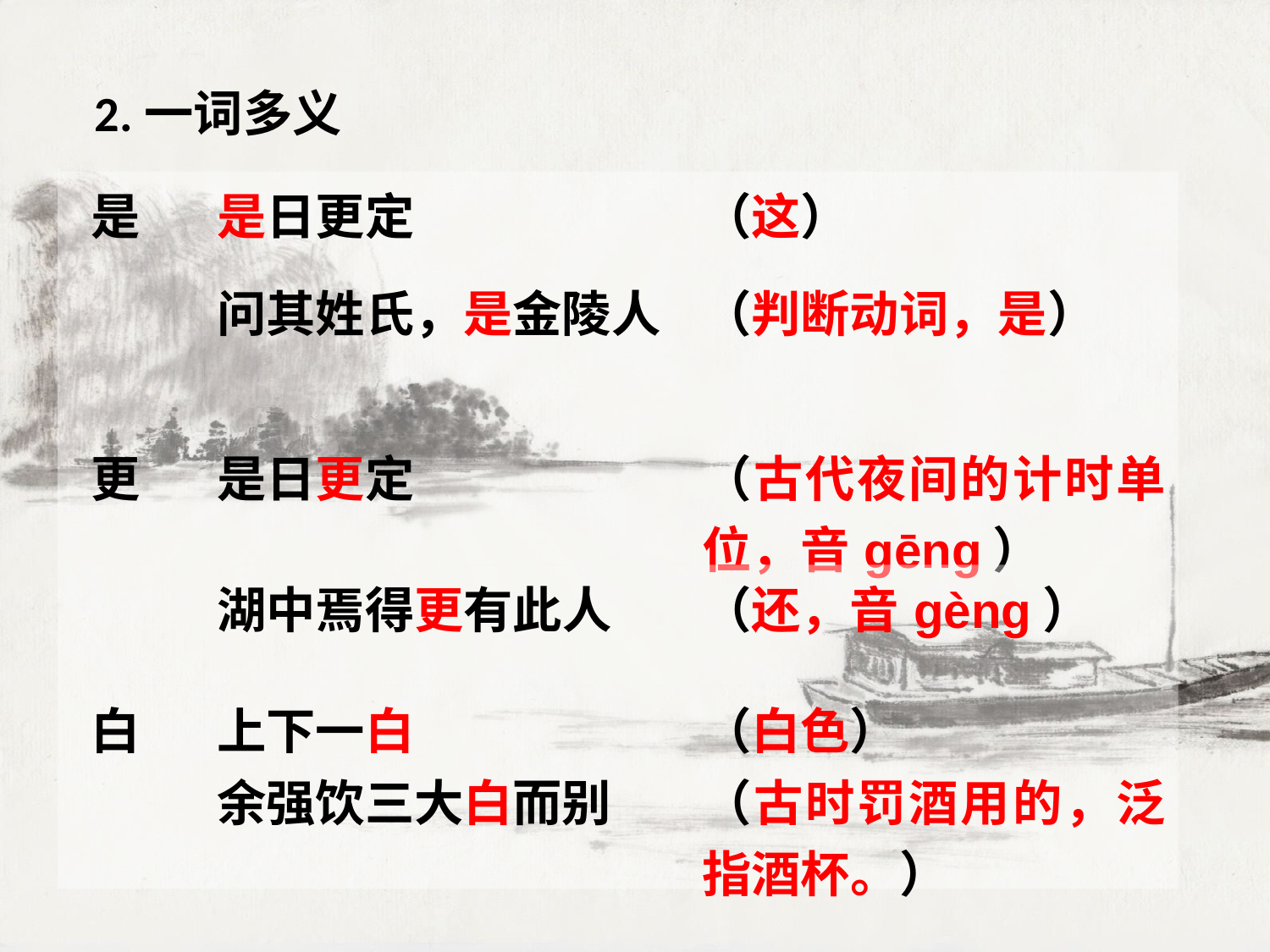

2.一词多义
| 是 |  | 是日更定 | （这） |
| --- | --- | --- | --- |
|  |  | 问其姓氏，是金陵人 | （判断动词，是） |
| 更 |  | 是日更定 | （古代夜间的计时单位，音ɡēnɡ） |
|  |  | 湖中焉得更有此人 | （还，音ɡènɡ） |
| 白 |  | 上下一白 | （白色） |
|  |  | 余强饮三大白而别 | （古时罚酒用的，泛指酒杯。） |